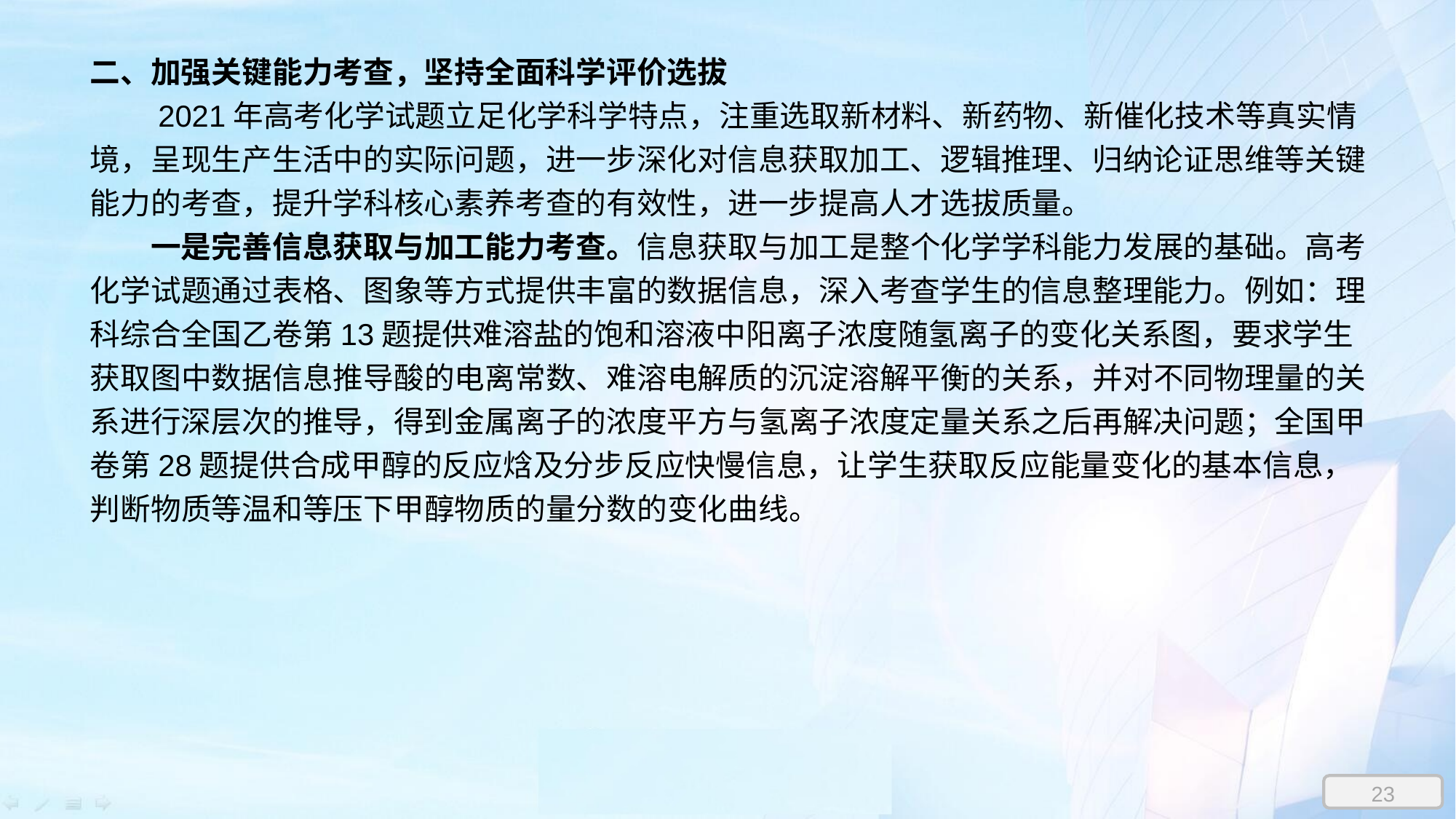

二、加强关键能力考查，坚持全面科学评价选拔
　　2021年高考化学试题立足化学科学特点，注重选取新材料、新药物、新催化技术等真实情境，呈现生产生活中的实际问题，进一步深化对信息获取加工、逻辑推理、归纳论证思维等关键能力的考查，提升学科核心素养考查的有效性，进一步提高人才选拔质量。
　　一是完善信息获取与加工能力考查。信息获取与加工是整个化学学科能力发展的基础。高考化学试题通过表格、图象等方式提供丰富的数据信息，深入考查学生的信息整理能力。例如：理科综合全国乙卷第13题提供难溶盐的饱和溶液中阳离子浓度随氢离子的变化关系图，要求学生获取图中数据信息推导酸的电离常数、难溶电解质的沉淀溶解平衡的关系，并对不同物理量的关系进行深层次的推导，得到金属离子的浓度平方与氢离子浓度定量关系之后再解决问题；全国甲卷第28题提供合成甲醇的反应焓及分步反应快慢信息，让学生获取反应能量变化的基本信息，判断物质等温和等压下甲醇物质的量分数的变化曲线。